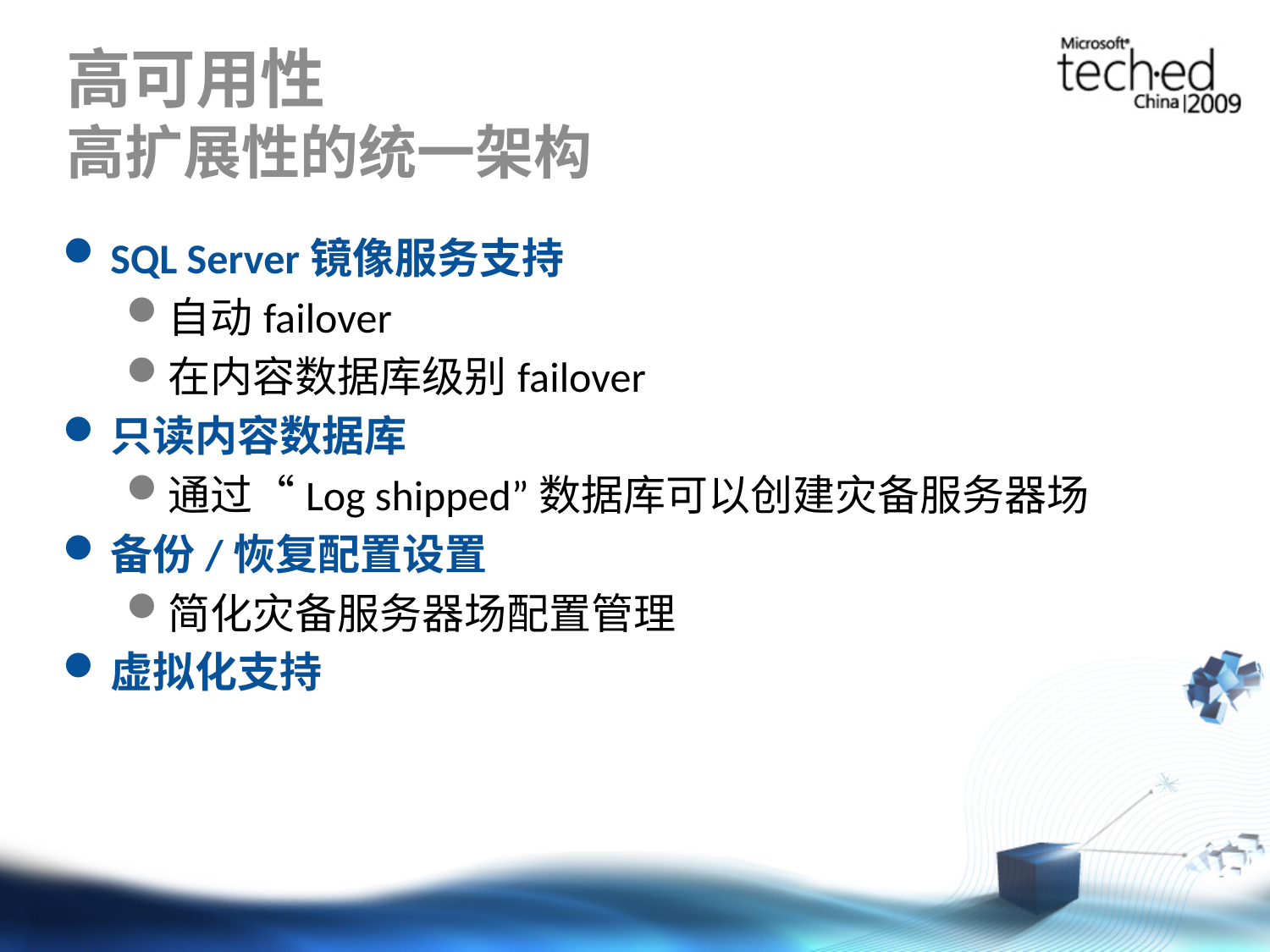

# 高可用性 高扩展性的统一架构
SQL Server镜像服务支持
自动failover
在内容数据库级别failover
只读内容数据库
通过“Log shipped”数据库可以创建灾备服务器场
备份/恢复配置设置
简化灾备服务器场配置管理
虚拟化支持